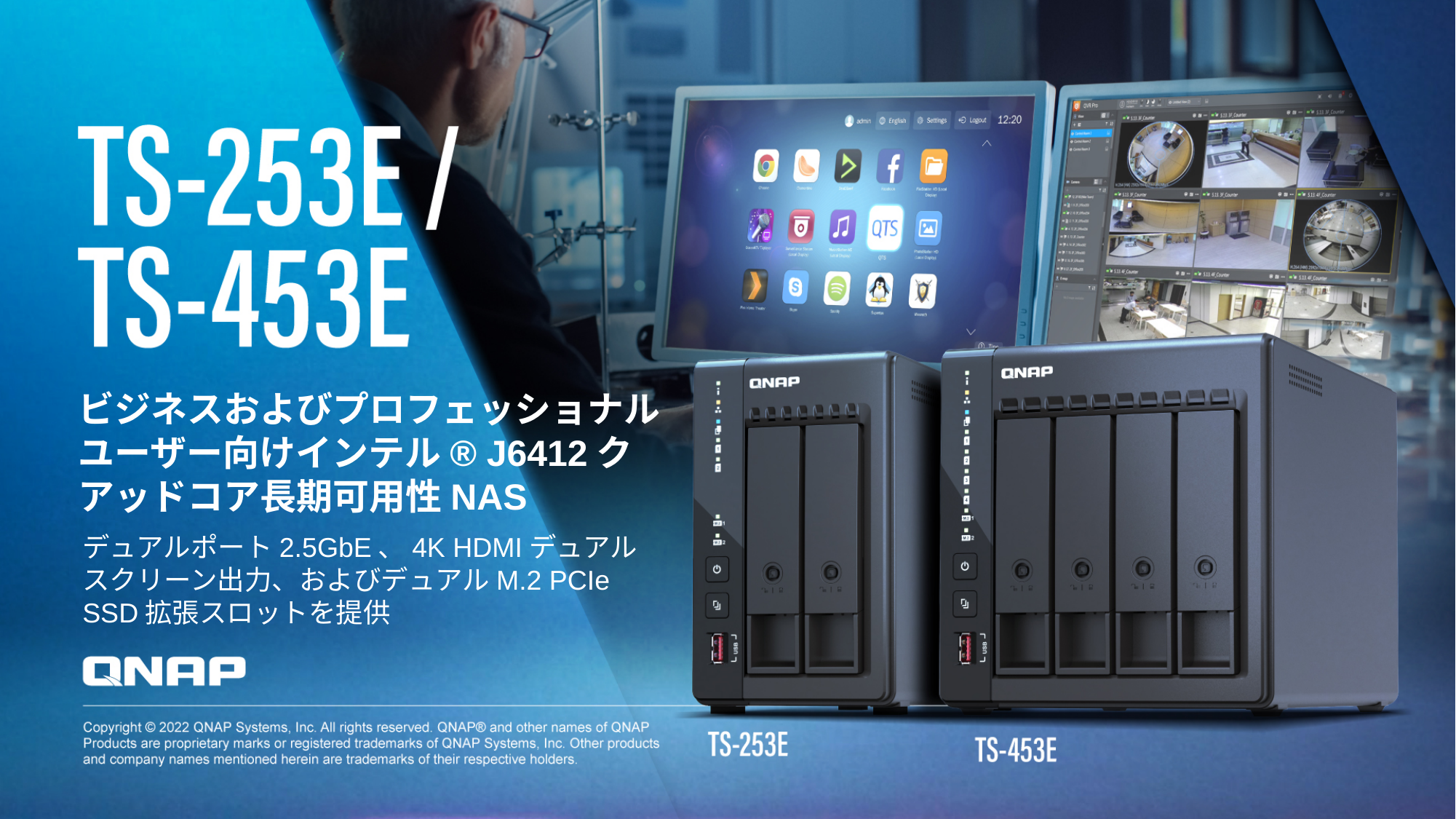

ビジネスおよびプロフェッショナルユーザー向けインテル® J6412クアッドコア長期可用性NAS
デュアルポート2.5GbE、4K HDMIデュアルスクリーン出力、およびデュアルM.2 PCIe SSD拡張スロットを提供